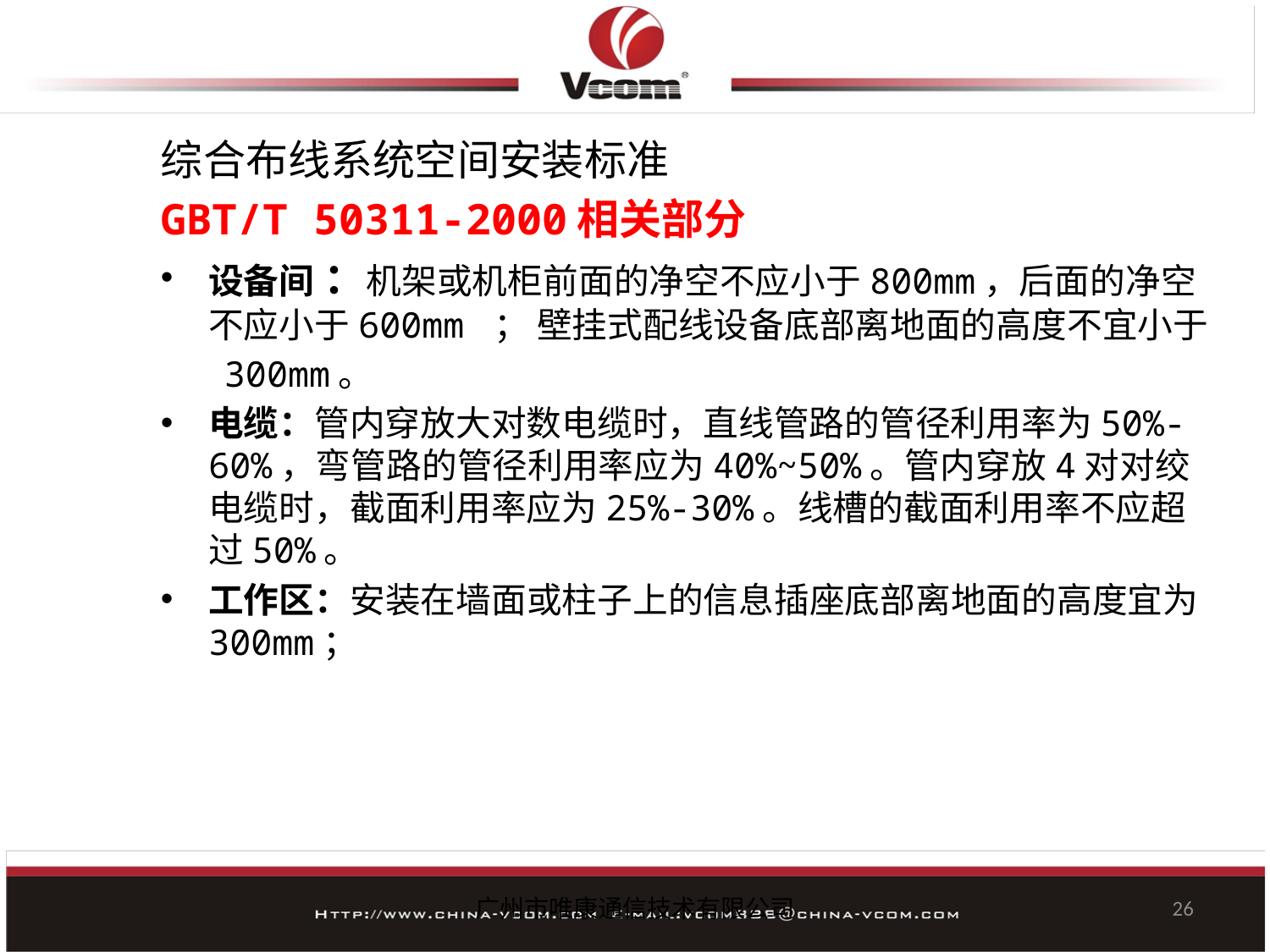

综合布线系统空间安装标准
GBT/T 50311-2000相关部分
设备间 ：机架或机柜前面的净空不应小于800mm，后面的净空不应小于600mm ； 壁挂式配线设备底部离地面的高度不宜小于
   300mm。
电缆：管内穿放大对数电缆时，直线管路的管径利用率为50%-60%，弯管路的管径利用率应为40%~50%。管内穿放4对对绞电缆时，截面利用率应为25%-30%。线槽的截面利用率不应超过50%。
工作区：安装在墙面或柱子上的信息插座底部离地面的高度宜为300mm；

广州市唯康通信技术有限公司
26